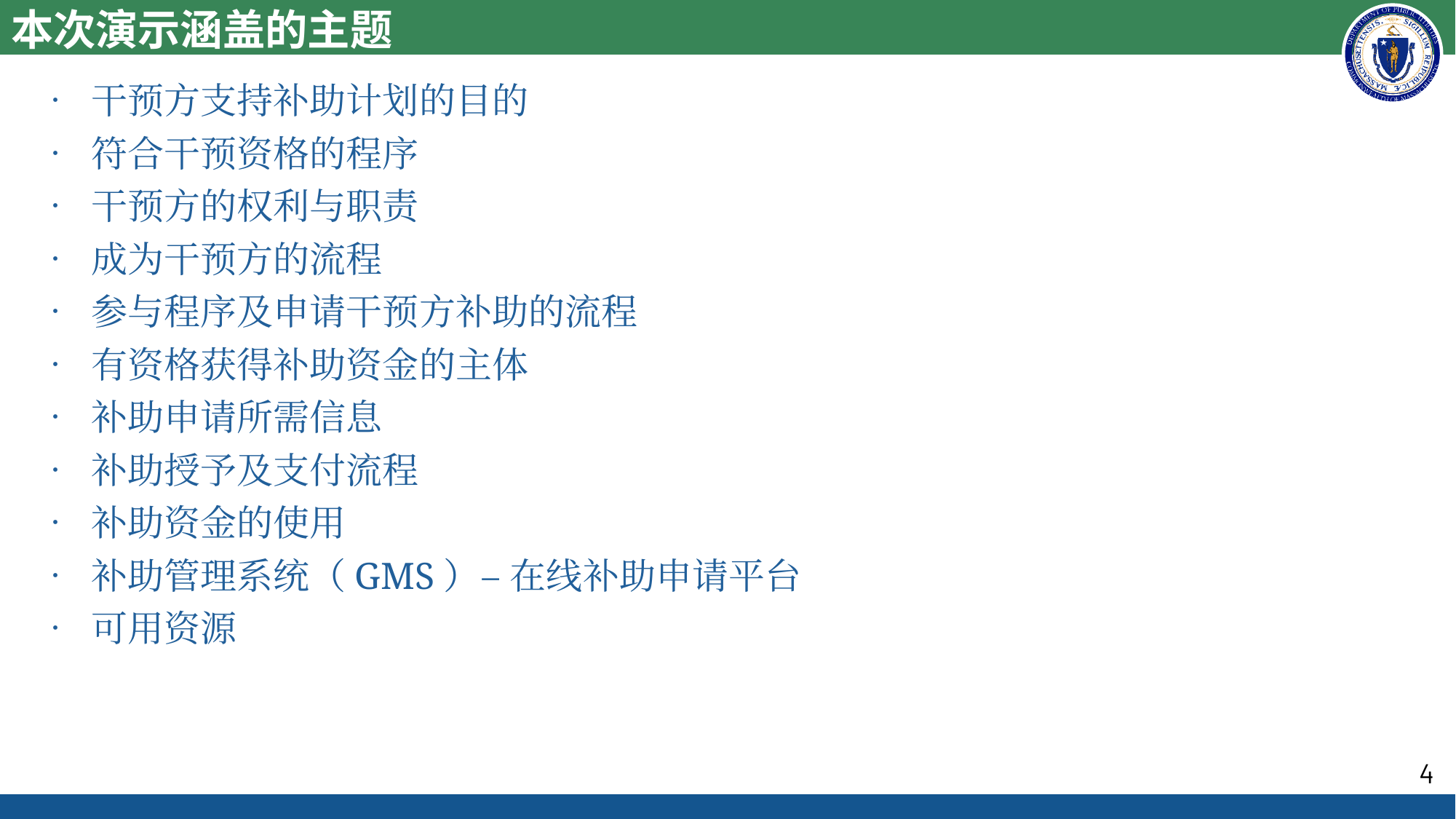

# 本次演示涵盖的主题
• 干预方支持补助计划的目的
• 符合干预资格的程序
• 干预方的权利与职责
• 成为干预方的流程
• 参与程序及申请干预方补助的流程
• 有资格获得补助资金的主体
• 补助申请所需信息
• 补助授予及支付流程
• 补助资金的使用
• 补助管理系统（GMS）– 在线补助申请平台
• 可用资源
4